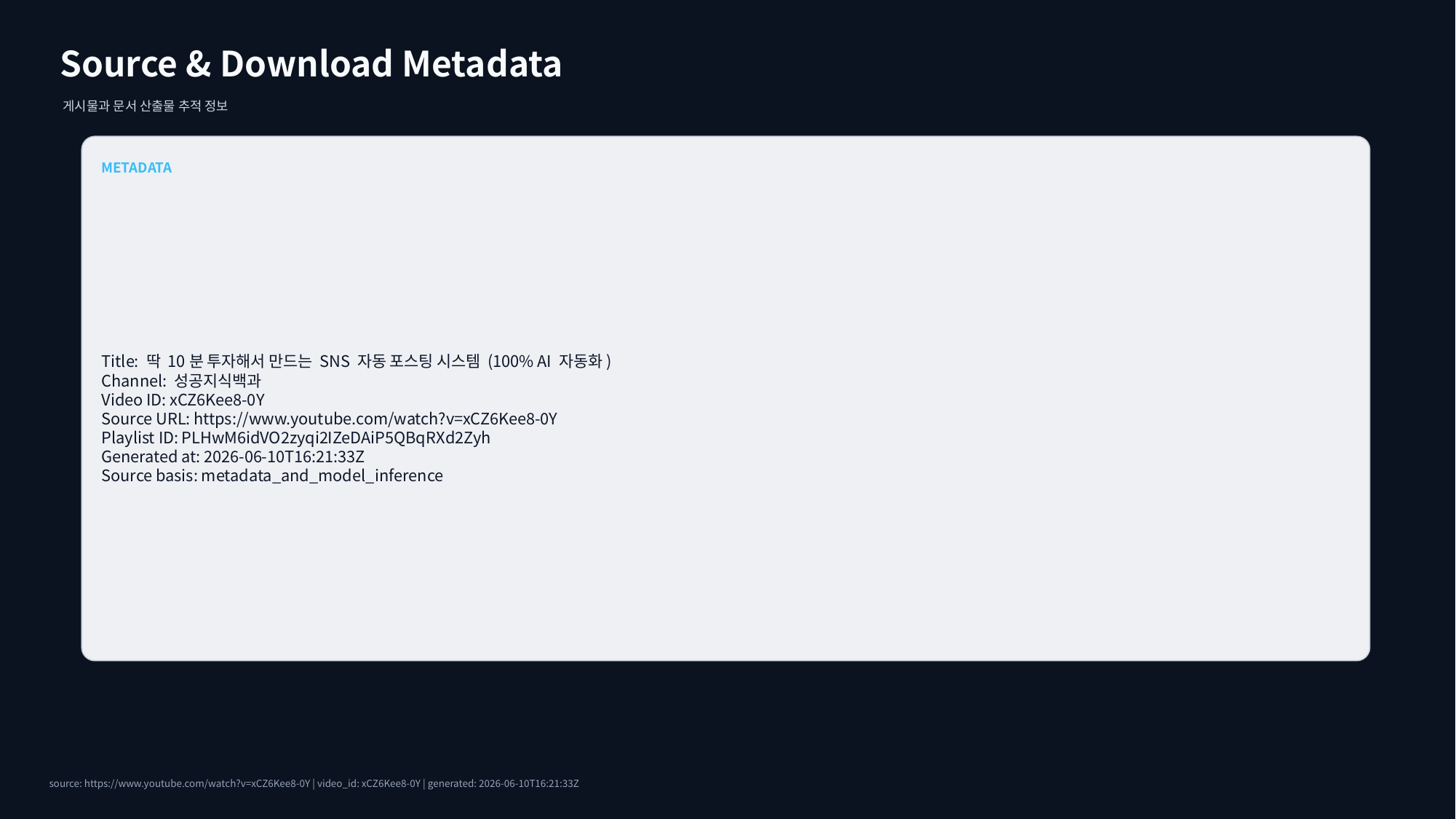

Source & Download Metadata
게시물과 문서 산출물 추적 정보

METADATA
Title: 딱 10분 투자해서 만드는 SNS 자동 포스팅 시스템 (100% AI 자동화)
Channel: 성공지식백과
Video ID: xCZ6Kee8-0Y
Source URL: https://www.youtube.com/watch?v=xCZ6Kee8-0Y
Playlist ID: PLHwM6idVO2zyqi2IZeDAiP5QBqRXd2Zyh
Generated at: 2026-06-10T16:21:33Z
Source basis: metadata_and_model_inference
source: https://www.youtube.com/watch?v=xCZ6Kee8-0Y | video_id: xCZ6Kee8-0Y | generated: 2026-06-10T16:21:33Z